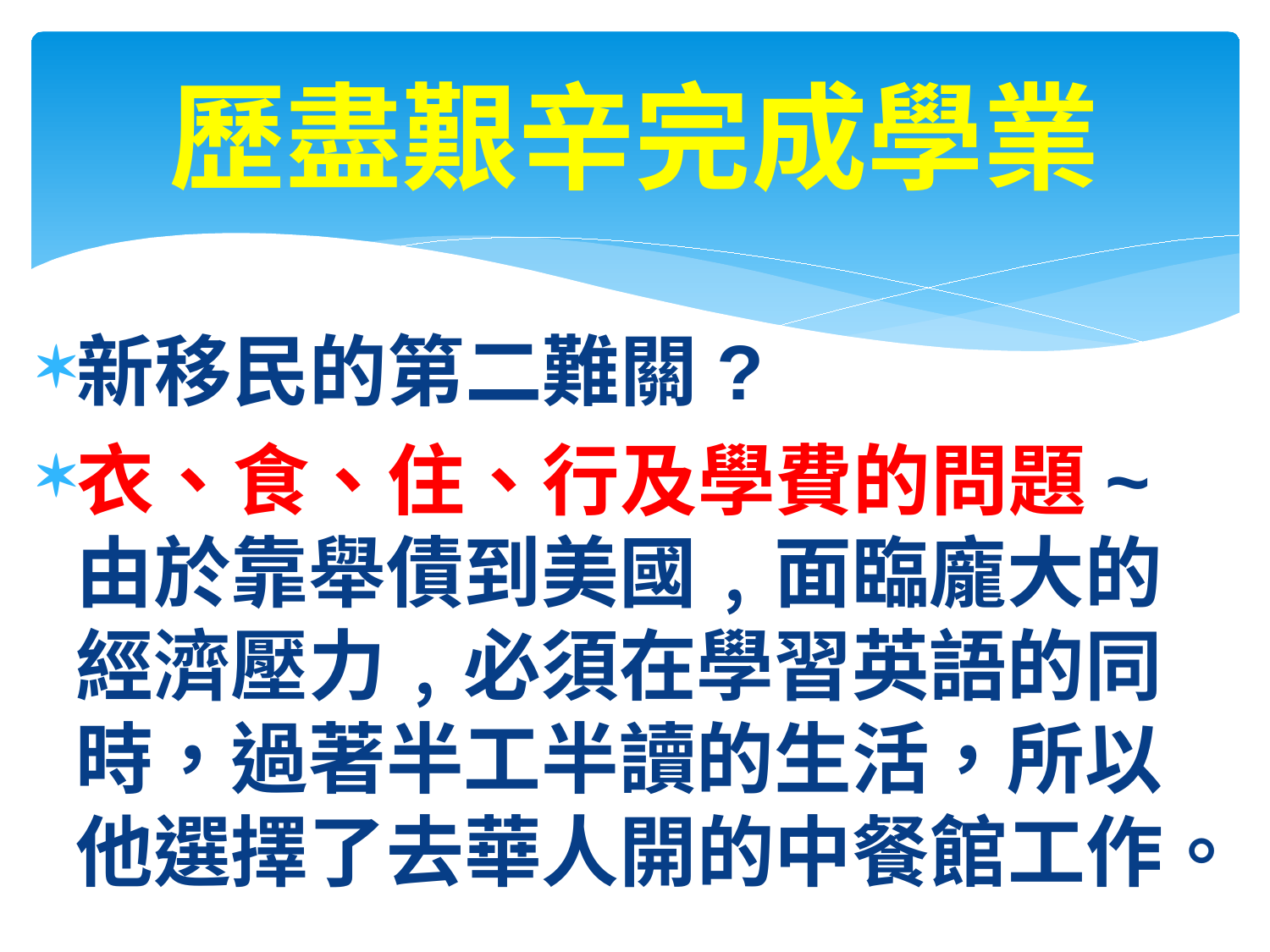

# 歷盡艱辛完成學業
新移民的第二難關?
衣、食、住、行及學費的問題~由於靠舉債到美國﹐面臨龐大的經濟壓力﹐必須在學習英語的同時，過著半工半讀的生活，所以他選擇了去華人開的中餐館工作。